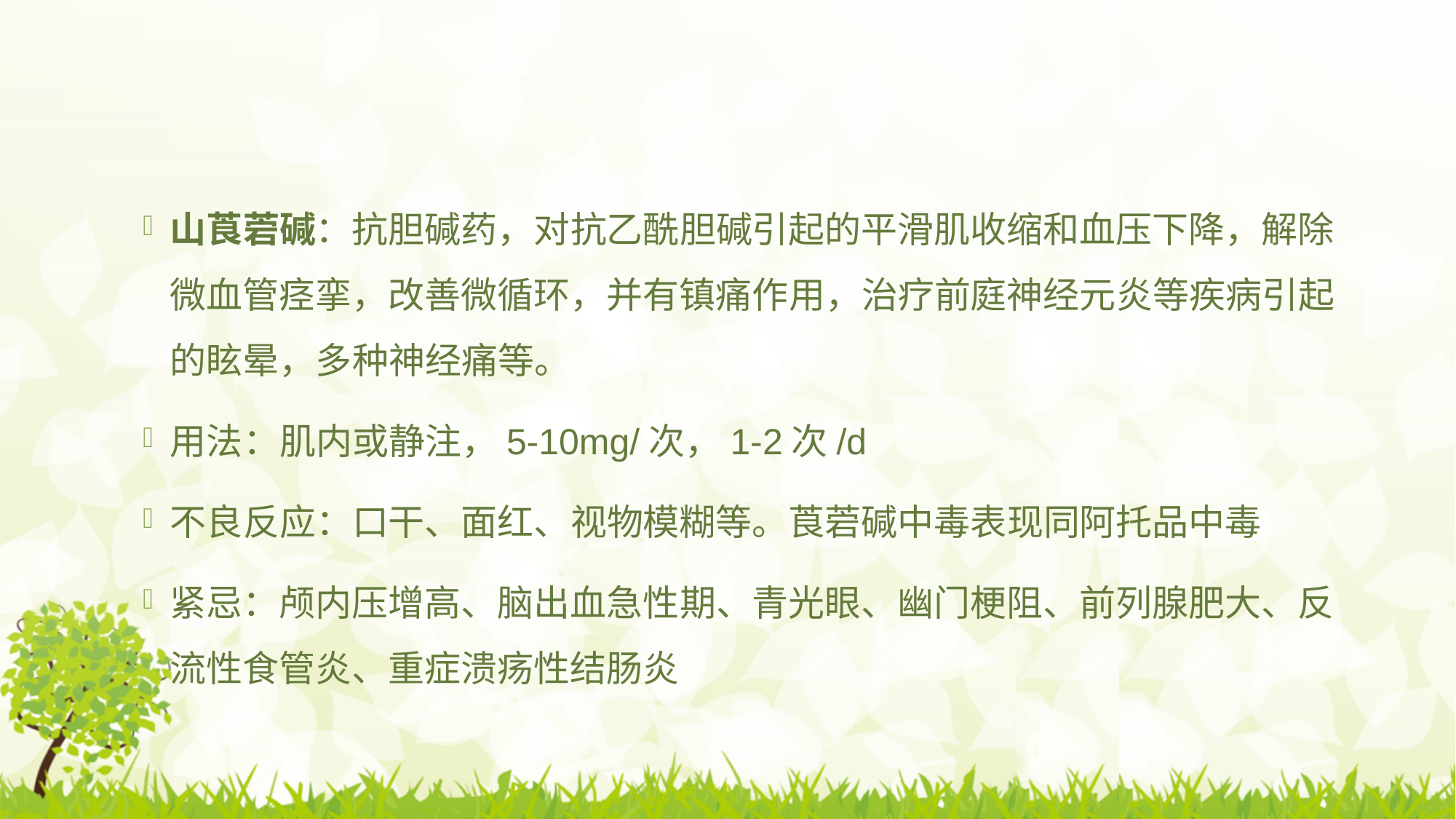

#
山莨菪碱：抗胆碱药，对抗乙酰胆碱引起的平滑肌收缩和血压下降，解除微血管痉挛，改善微循环，并有镇痛作用，治疗前庭神经元炎等疾病引起的眩晕，多种神经痛等。
用法：肌内或静注，5-10mg/次，1-2次/d
不良反应：口干、面红、视物模糊等。莨菪碱中毒表现同阿托品中毒
紧忌：颅内压增高、脑出血急性期、青光眼、幽门梗阻、前列腺肥大、反流性食管炎、重症溃疡性结肠炎